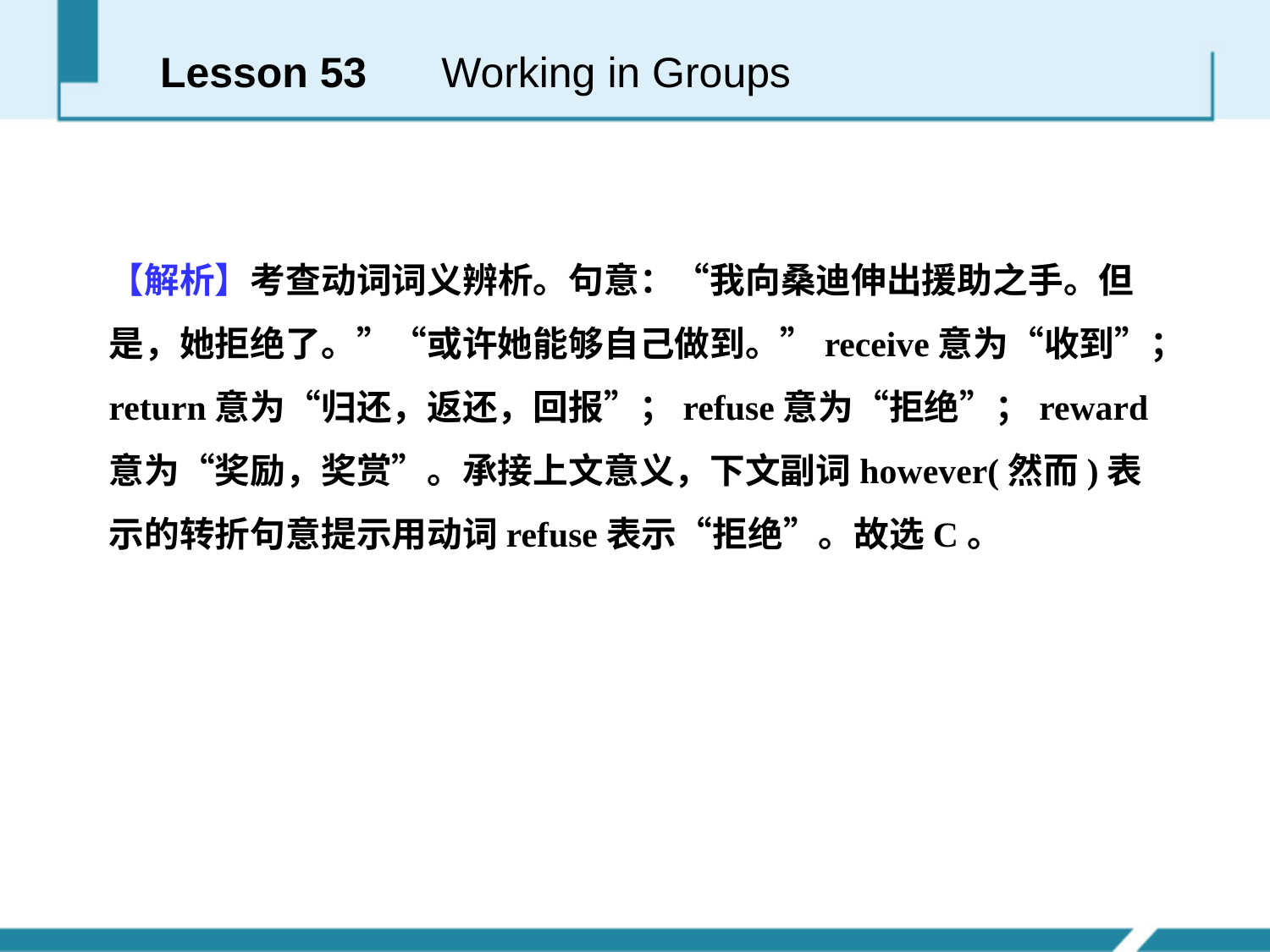

Lesson 53 　Working in Groups
【解析】考查动词词义辨析。句意：“我向桑迪伸出援助之手。但是，她拒绝了。”“或许她能够自己做到。”receive意为“收到”；return意为“归还，返还，回报”；refuse意为“拒绝”；reward意为“奖励，奖赏”。承接上文意义，下文副词however(然而)表示的转折句意提示用动词refuse表示“拒绝”。故选C。